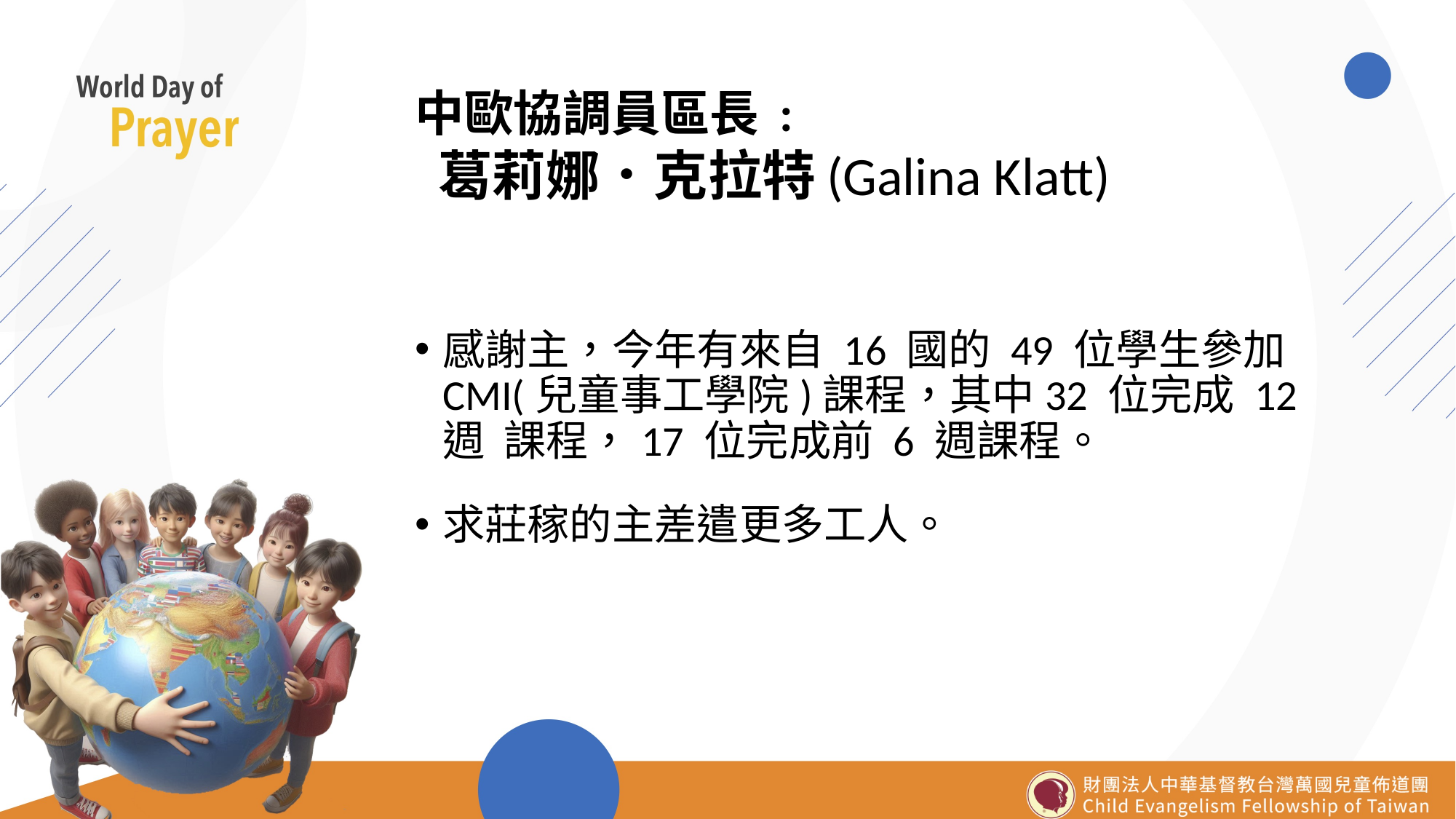

# 中歐協調員區長 :  葛莉娜．克拉特(Galina Klatt)
感謝主，今年有來自 16 國的 49 位學生參加CMI(兒童事工學院)課程，其中32 位完成 12 週  課程，17 位完成前 6 週課程。

求莊稼的主差遣更多工人。